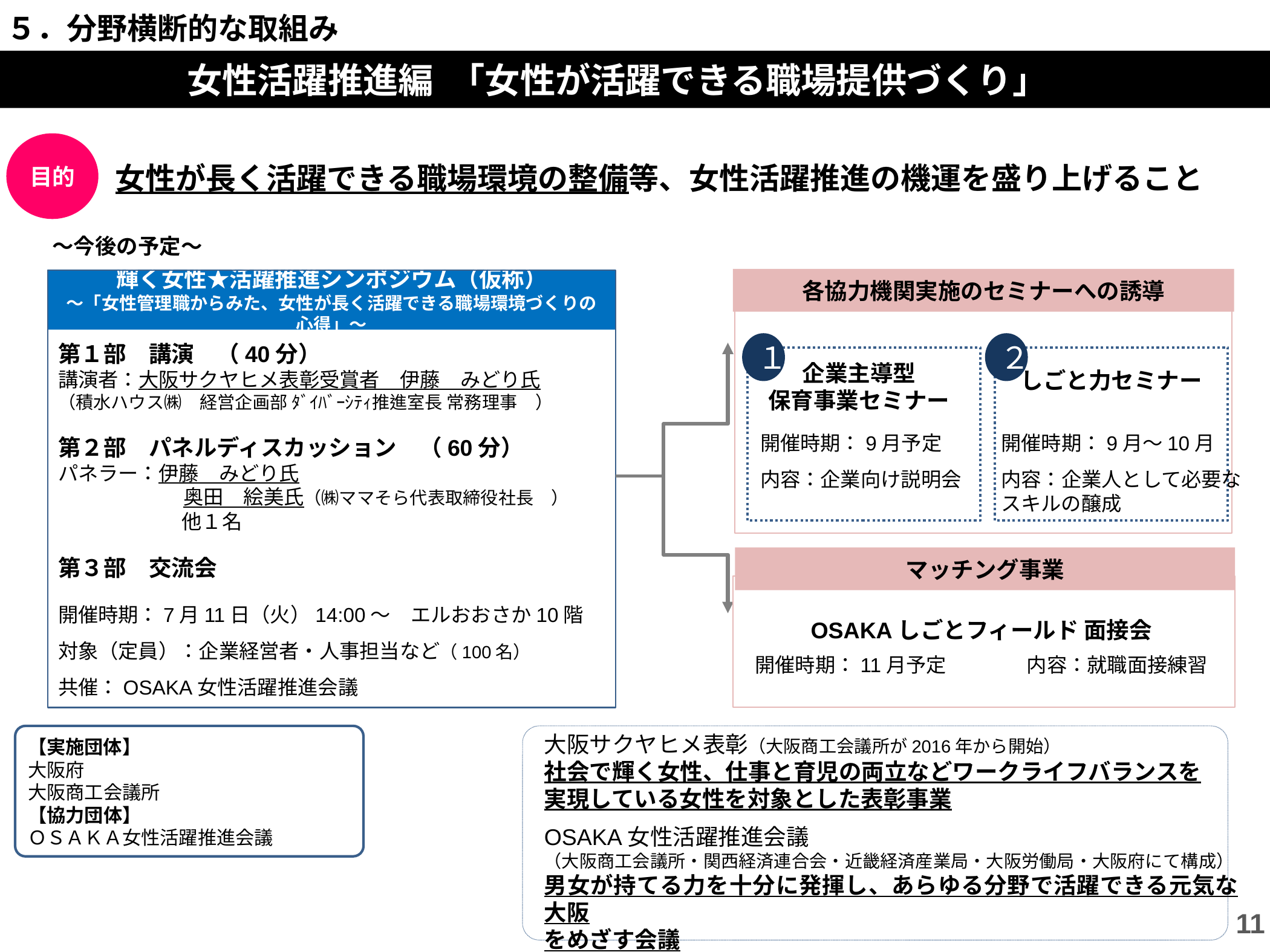

５．分野横断的な取組み
女性活躍推進編  「女性が活躍できる職場提供づくり」
目的
女性が長く活躍できる職場環境の整備等、女性活躍推進の機運を盛り上げること
～今後の予定～
各協力機関実施のセミナーへの誘導
輝く女性★活躍推進シンポジウム（仮称）
～「女性管理職からみた、女性が長く活躍できる職場環境づくりの心得」～

１
２
第１部　講演　（40分）
講演者：大阪サクヤヒメ表彰受賞者　伊藤　みどり氏
（積水ハウス㈱　経営企画部 ﾀﾞｲﾊﾞｰｼﾃｨ推進室長 常務理事　）

第２部　パネルディスカッション　（60分）
パネラー：伊藤　みどり氏
　　　　　　 奥田　絵美氏（㈱ママそら代表取締役社長　）
　　　　　　　他１名

第３部　交流会

開催時期：7月11日（火）14:00～　エルおおさか10階

対象（定員）：企業経営者・人事担当など（100名）

共催：OSAKA女性活躍推進会議

企業主導型
保育事業セミナー

しごと力セミナー
開催時期：9月予定

内容：企業向け説明会
開催時期：9月～10月

内容：企業人として必要な
スキルの醸成
マッチング事業

OSAKAしごとフィールド 面接会

開催時期：11月予定　　　　内容：就職面接練習
大阪サクヤヒメ表彰（大阪商工会議所が2016年から開始）
社会で輝く女性、仕事と育児の両立などワークライフバランスを
実現している女性を対象とした表彰事業

【実施団体】
大阪府
大阪商工会議所
【協力団体】
ＯＳＡＫＡ女性活躍推進会議
OSAKA女性活躍推進会議
（大阪商工会議所・関西経済連合会・近畿経済産業局・大阪労働局・大阪府にて構成）
男女が持てる力を十分に発揮し、あらゆる分野で活躍できる元気な大阪
をめざす会議
11